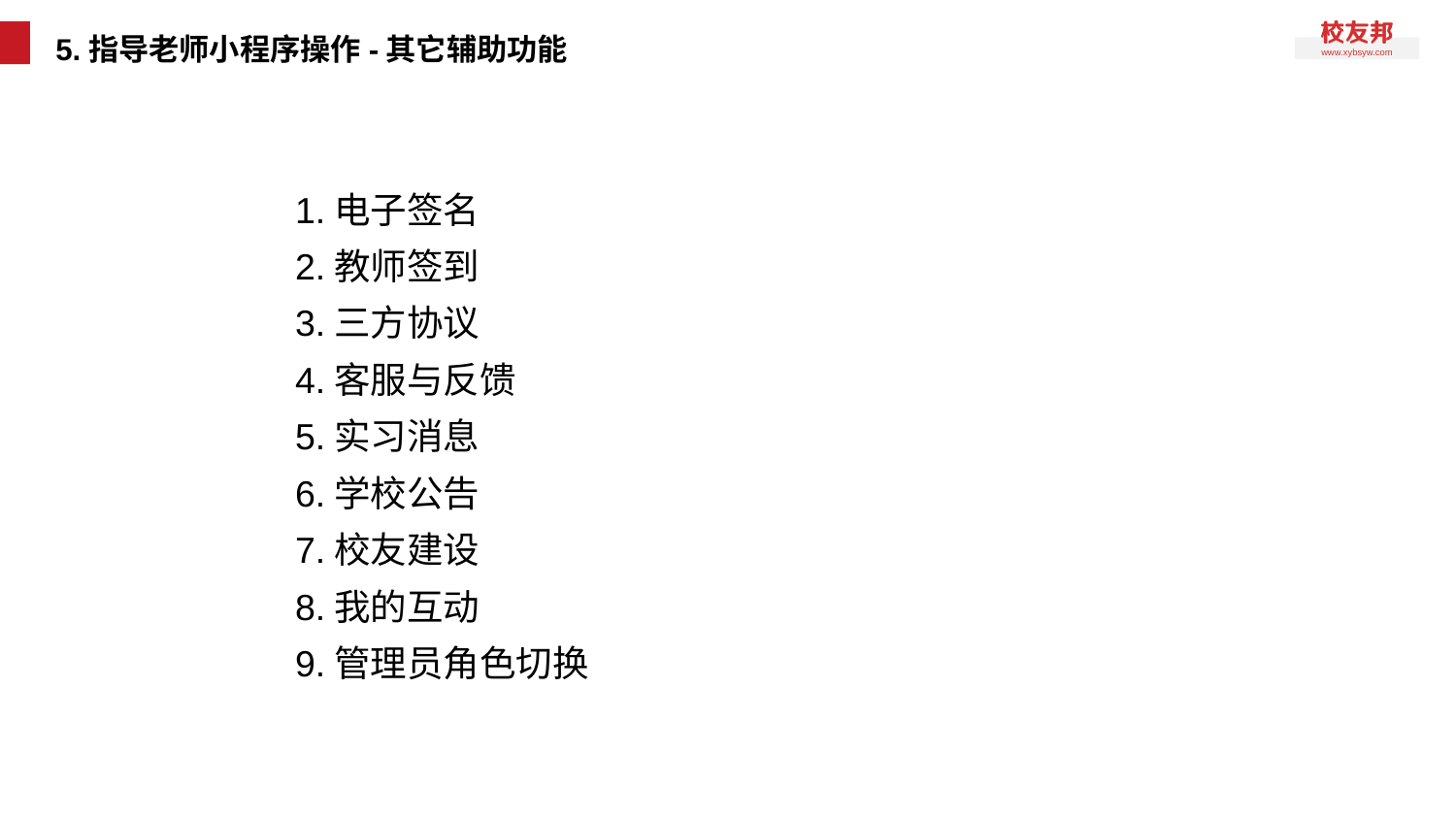

# 5.指导老师小程序操作-其它辅助功能

1.电子签名
2.教师签到
3.三方协议
4.客服与反馈
5.实习消息
6.学校公告
7.校友建设
8.我的互动
9.管理员角色切换